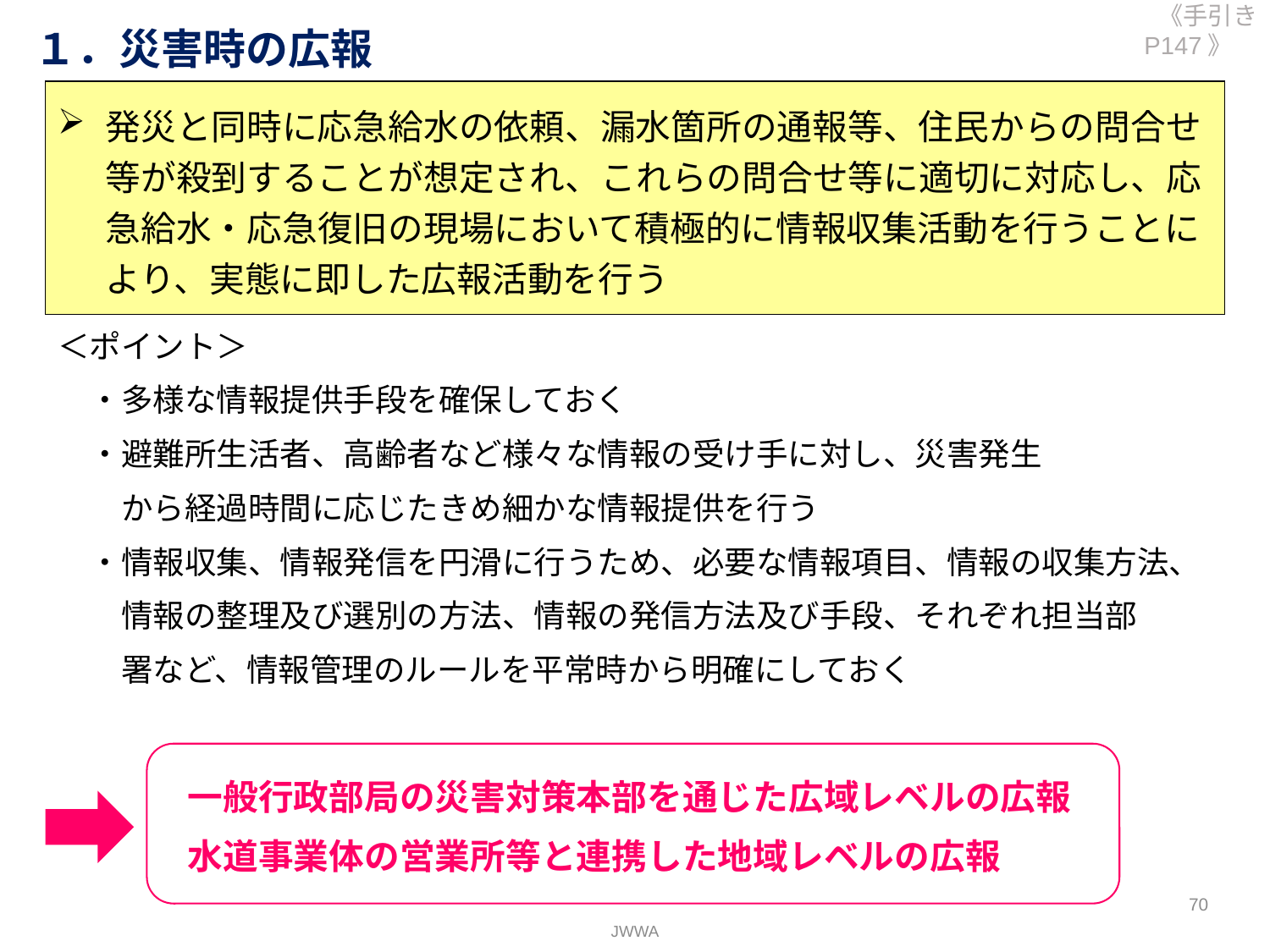

《手引き P147》
１．災害時の広報
発災と同時に応急給水の依頼、漏水箇所の通報等、住民からの問合せ等が殺到することが想定され、これらの問合せ等に適切に対応し、応急給水・応急復旧の現場において積極的に情報収集活動を行うことにより、実態に即した広報活動を行う
＜ポイント＞
　・多様な情報提供手段を確保しておく
　・避難所生活者、高齢者など様々な情報の受け手に対し、災害発生
　　から経過時間に応じたきめ細かな情報提供を行う
　・情報収集、情報発信を円滑に行うため、必要な情報項目、情報の収集方法、
　　情報の整理及び選別の方法、情報の発信方法及び手段、それぞれ担当部
　　署など、情報管理のルールを平常時から明確にしておく

一般行政部局の災害対策本部を通じた広域レベルの広報
水道事業体の営業所等と連携した地域レベルの広報

70
JWWA